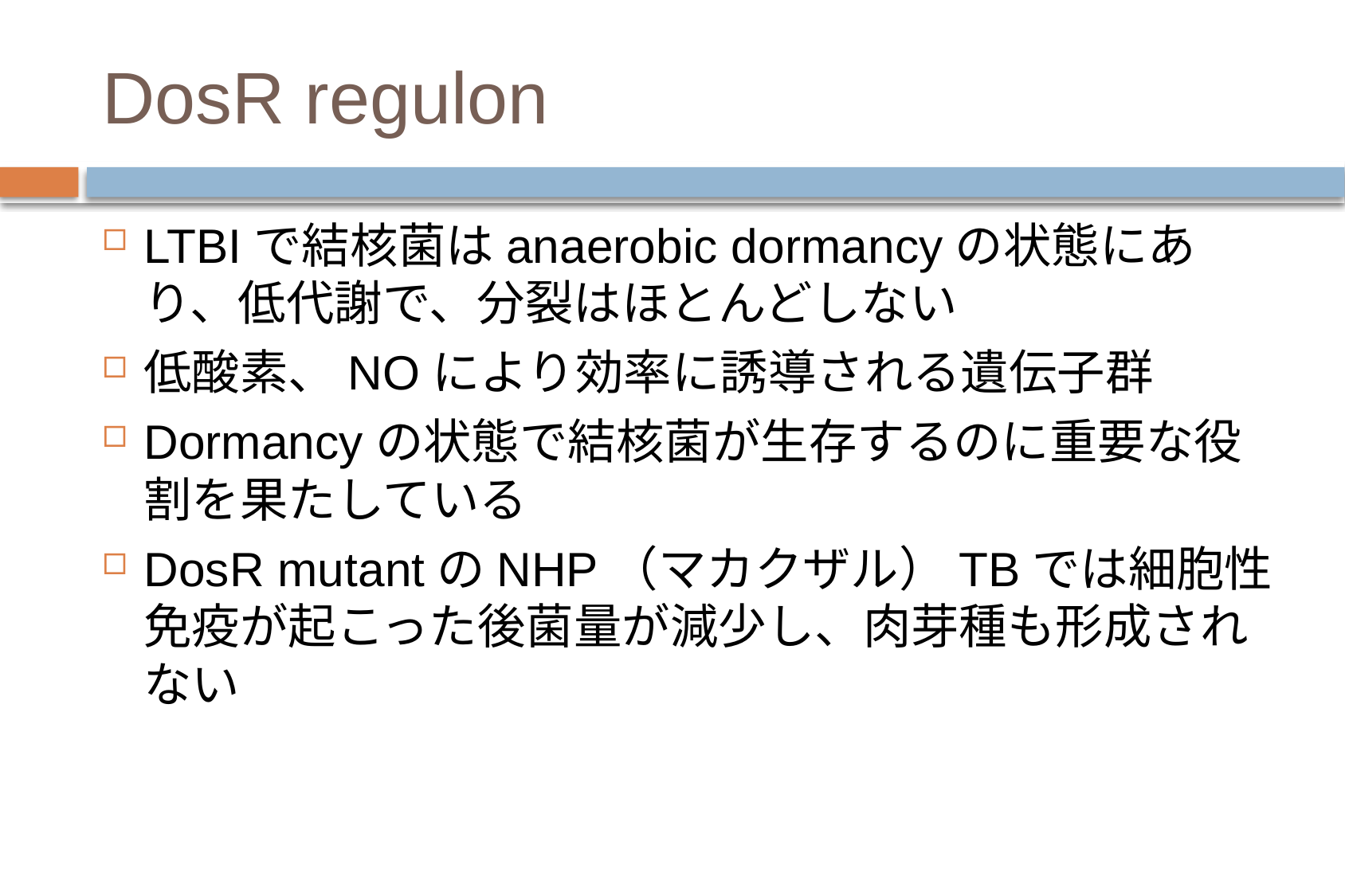

# DosR regulon
LTBIで結核菌はanaerobic dormancyの状態にあり、低代謝で、分裂はほとんどしない
低酸素、NOにより効率に誘導される遺伝子群
Dormancyの状態で結核菌が生存するのに重要な役割を果たしている
DosR mutantのNHP（マカクザル）TBでは細胞性免疫が起こった後菌量が減少し、肉芽種も形成されない